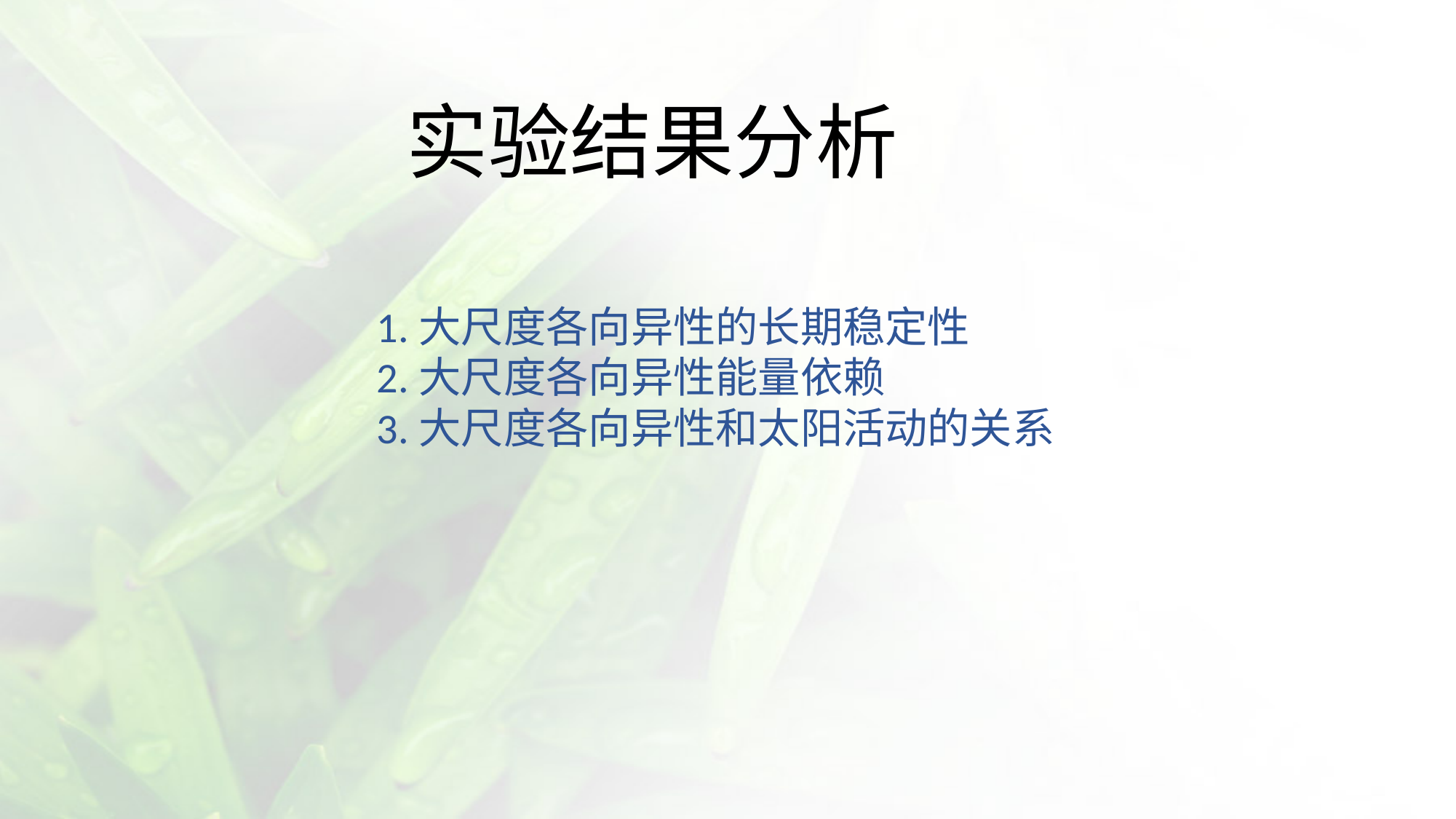

实验结果分析
1.大尺度各向异性的长期稳定性
2.大尺度各向异性能量依赖
3.大尺度各向异性和太阳活动的关系